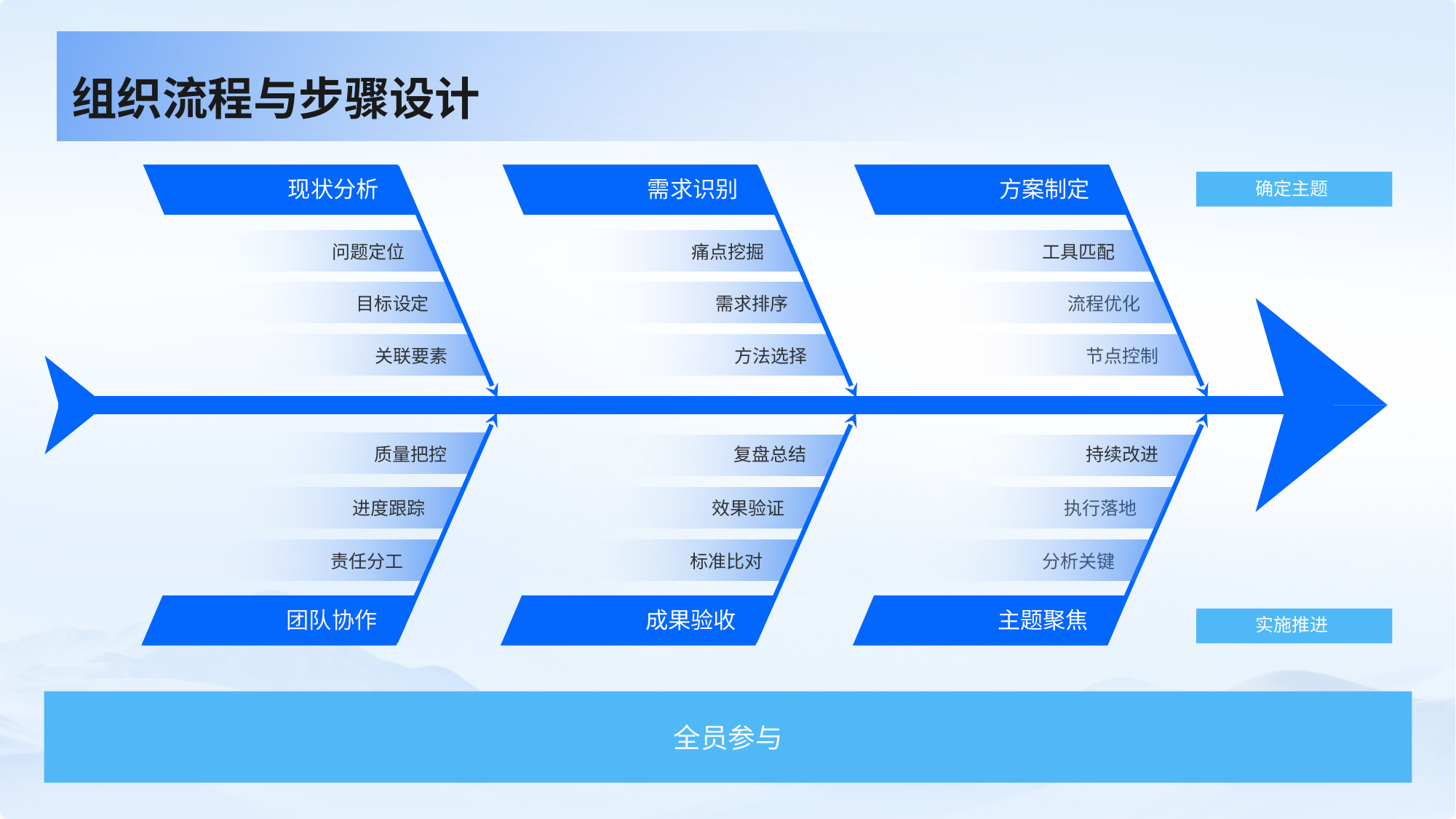

组织流程与步骤设计

现状分析
需求识别
方案制定
确定主题

问题定位
痛点挖掘
工具匹配

目标设定
需求排序
流程优化

关联要素
方法选择
节点控制

质量把控
复盘总结
持续改进

进度跟踪
效果验证
执行落地

责任分工
标准比对
分析关键

团队协作
成果验收
主题聚焦

实施推进

全员参与